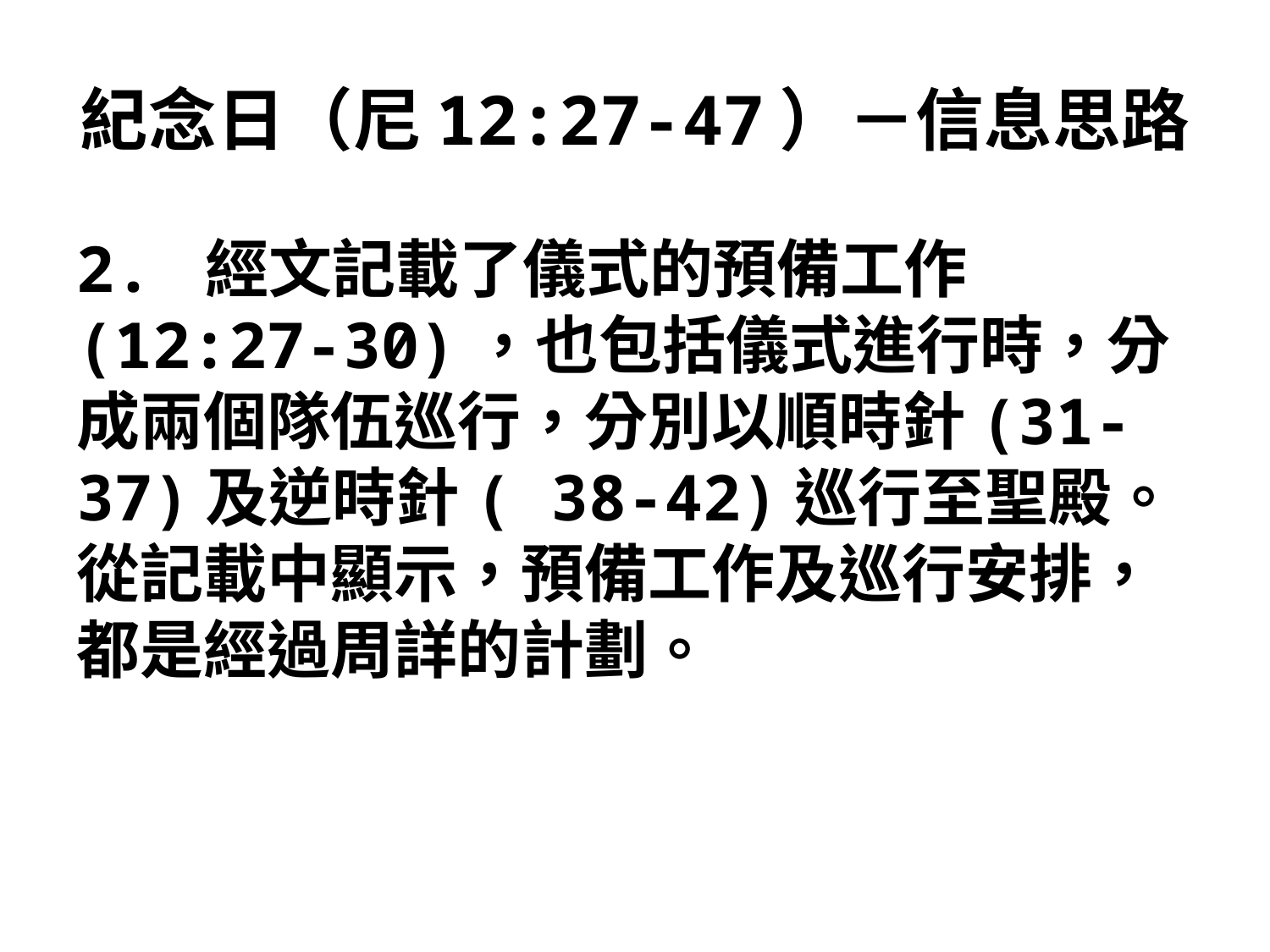

# 紀念日（尼12:27-47）－信息思路
2. 經文記載了儀式的預備工作(12:27-30)，也包括儀式進行時，分成兩個隊伍巡行，分別以順時針(31-37)及逆時針( 38-42)巡行至聖殿。從記載中顯示，預備工作及巡行安排，都是經過周詳的計劃。